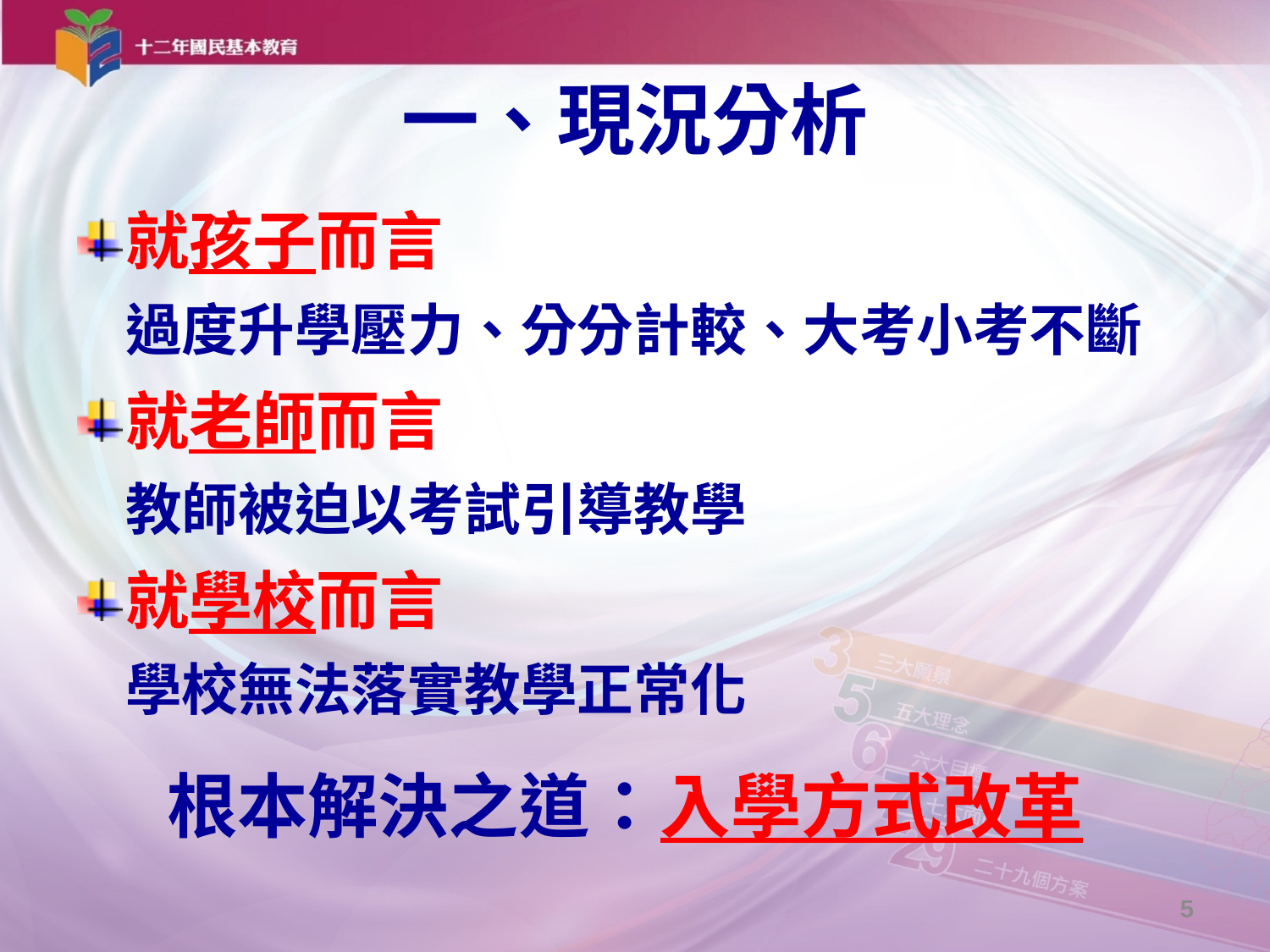

# 一、現況分析
就孩子而言
過度升學壓力、分分計較、大考小考不斷
就老師而言
教師被迫以考試引導教學
就學校而言
學校無法落實教學正常化
根本解決之道：入學方式改革
5